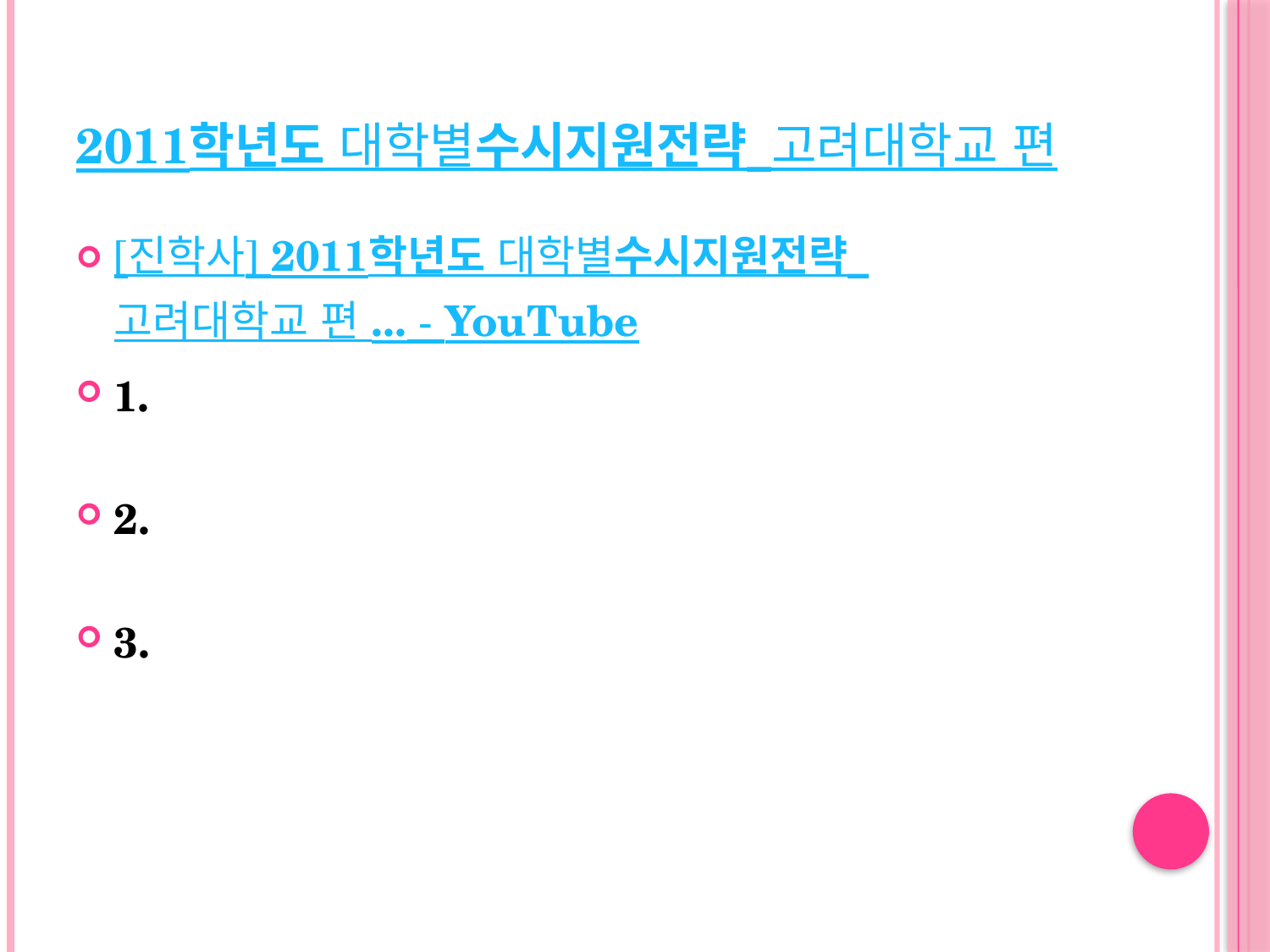

# 2011학년도 대학별수시지원전략_고려대학교 편
[진학사] 2011학년도 대학별수시지원전략_고려대학교 편 ... - YouTube
1.

2.

3.